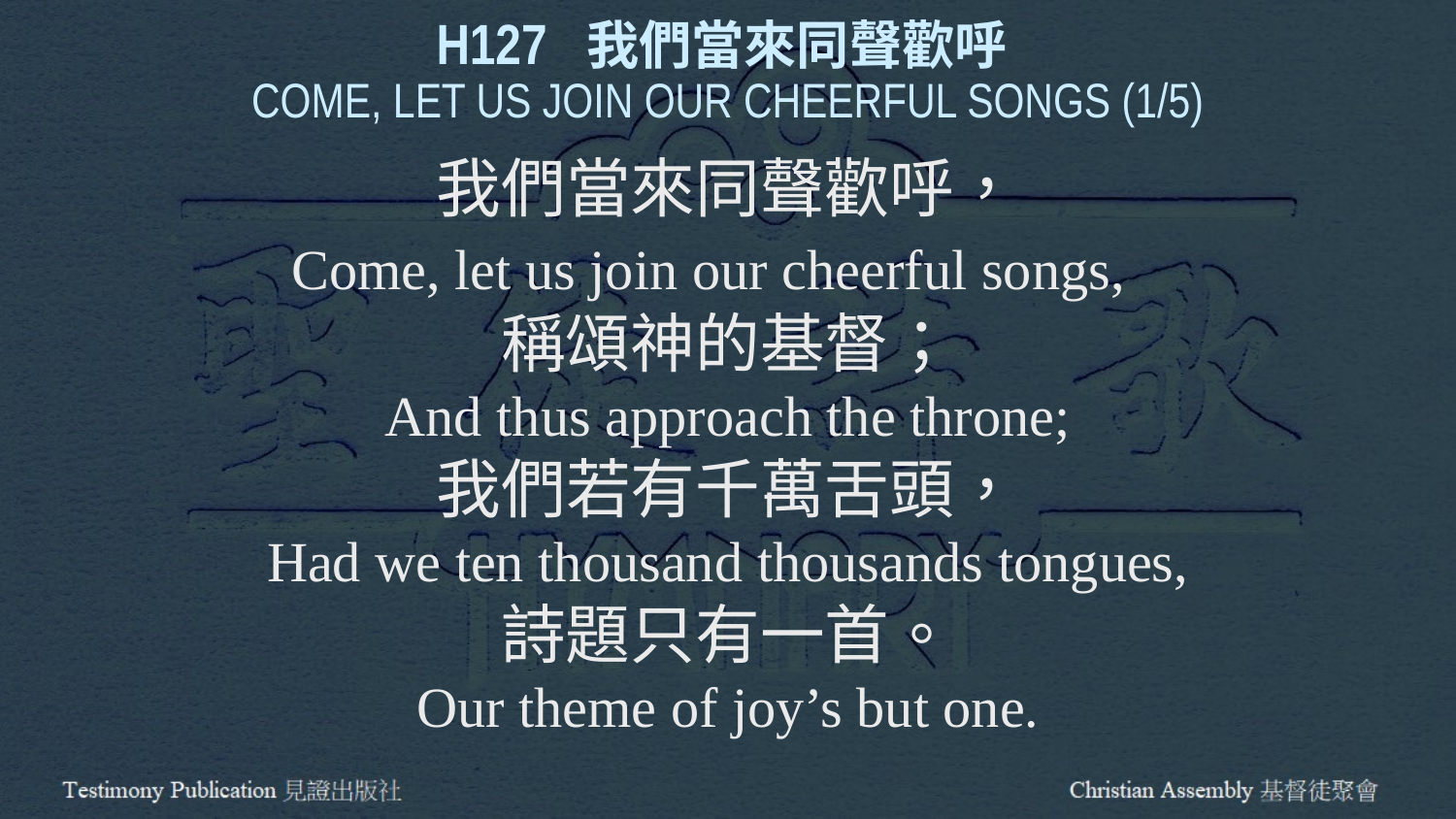

H127  我們當來同聲歡呼
COME, LET US JOIN OUR CHEERFUL SONGS (1/5)
我們當來同聲歡呼，
Come, let us join our cheerful songs,
稱頌神的基督；
And thus approach the throne;
我們若有千萬舌頭，
Had we ten thousand thousands tongues,
詩題只有一首。
Our theme of joy’s but one.